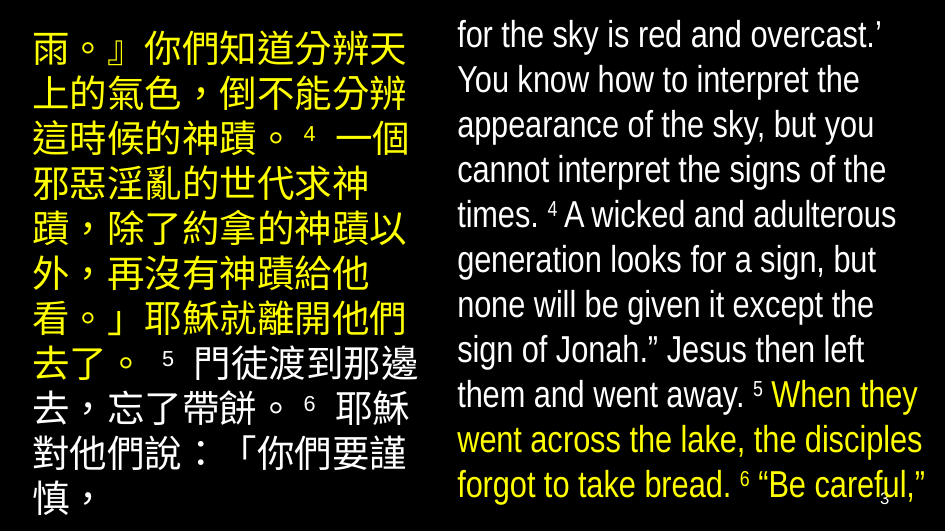

for the sky is red and overcast.’ You know how to interpret the appearance of the sky, but you cannot interpret the signs of the times. 4 A wicked and adulterous generation looks for a sign, but none will be given it except the sign of Jonah.” Jesus then left them and went away. 5 When they went across the lake, the disciples forgot to take bread. 6 “Be careful,”
雨。』你們知道分辨天上的氣色，倒不能分辨這時候的神蹟。4 一個邪惡淫亂的世代求神蹟，除了約拿的神蹟以外，再沒有神蹟給他看。」耶穌就離開他們去了。 5 門徒渡到那邊去，忘了帶餅。6 耶穌對他們說：「你們要謹慎，
3